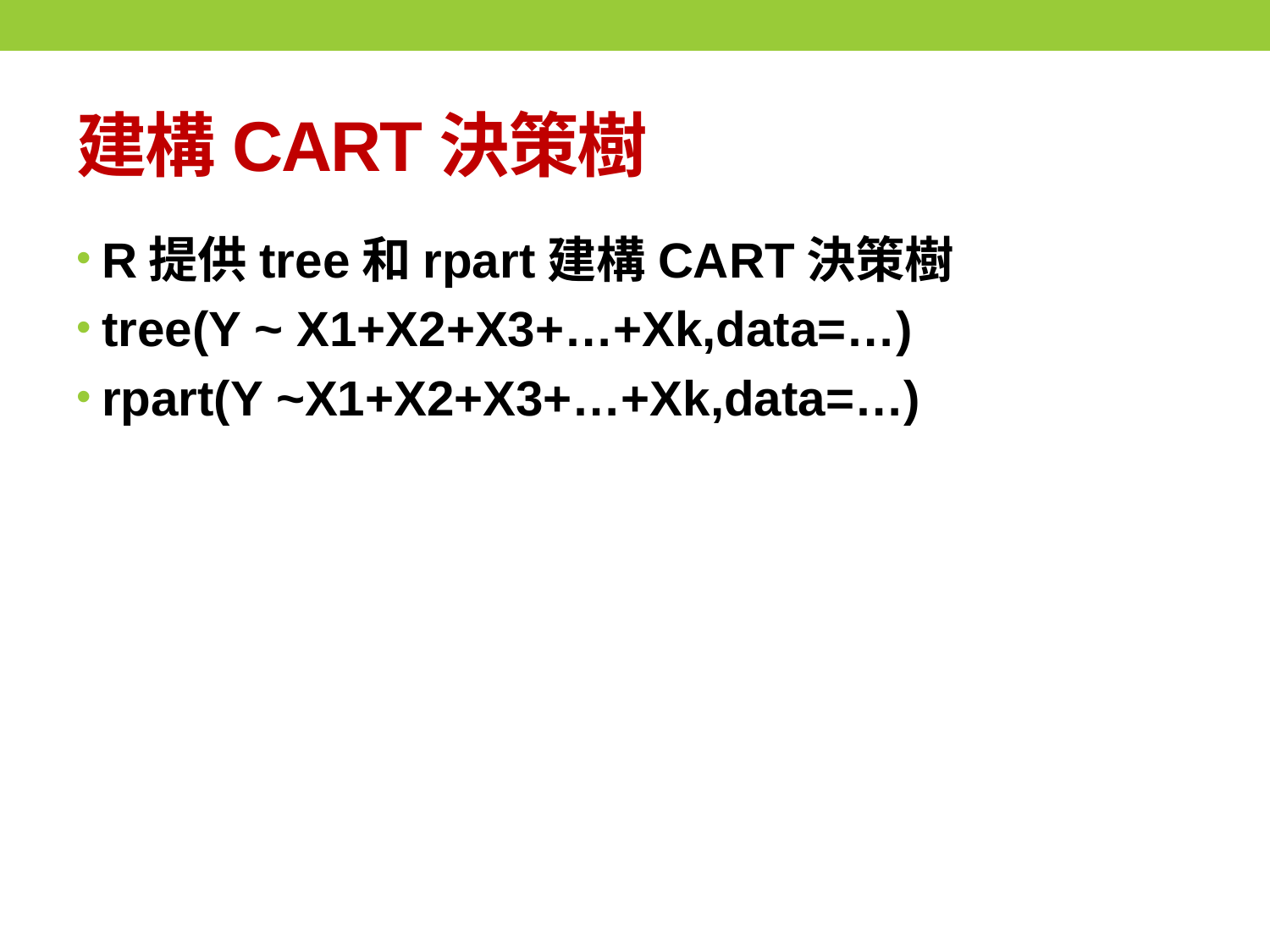

# 建構CART決策樹
R提供tree和rpart建構CART決策樹
tree(Y ~ X1+X2+X3+…+Xk,data=…)
rpart(Y ~X1+X2+X3+…+Xk,data=…)